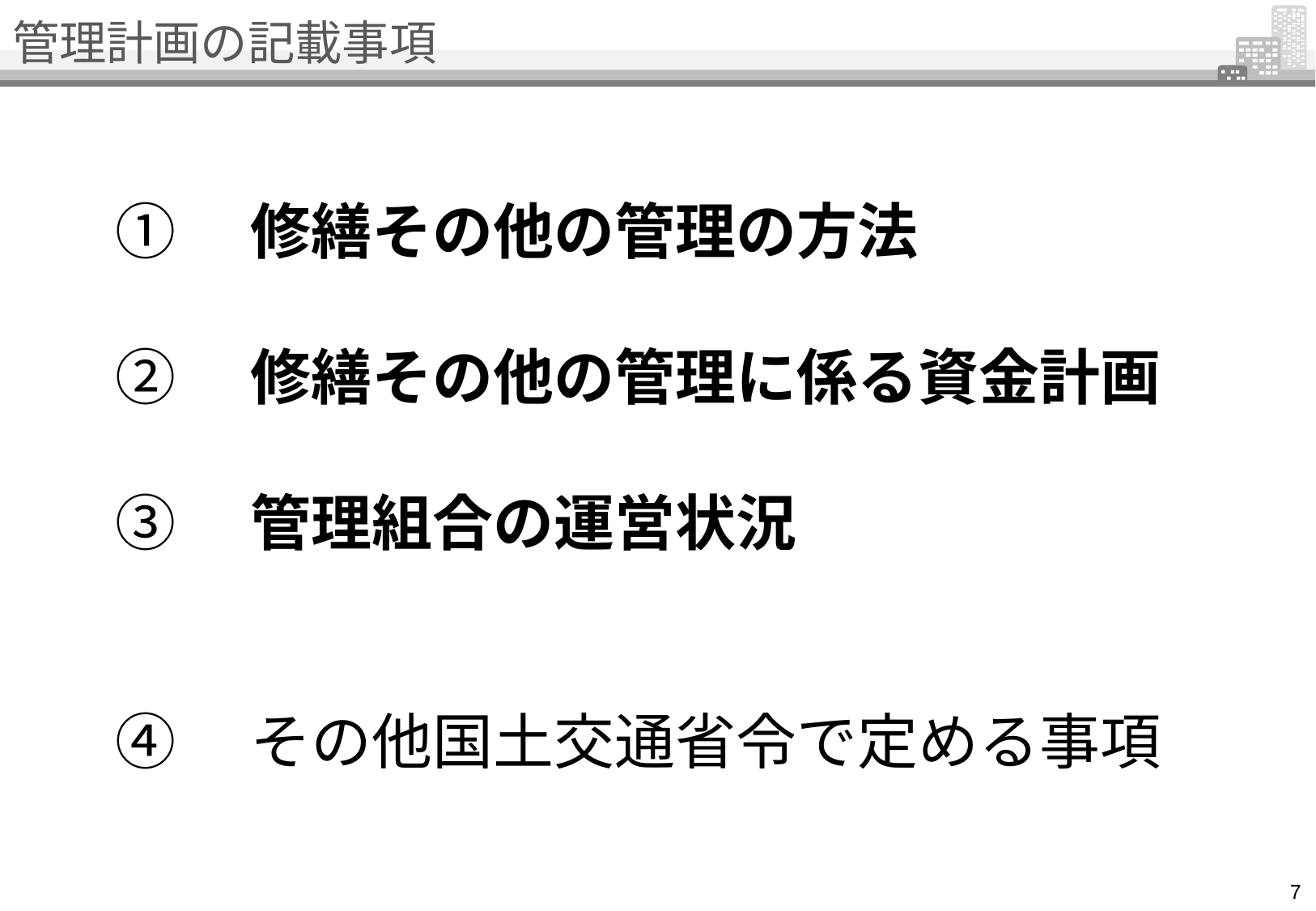

# 管理計画の記載事項
①　修繕その他の管理の方法

②　修繕その他の管理に係る資金計画

③　管理組合の運営状況

④　その他国土交通省令で定める事項
7